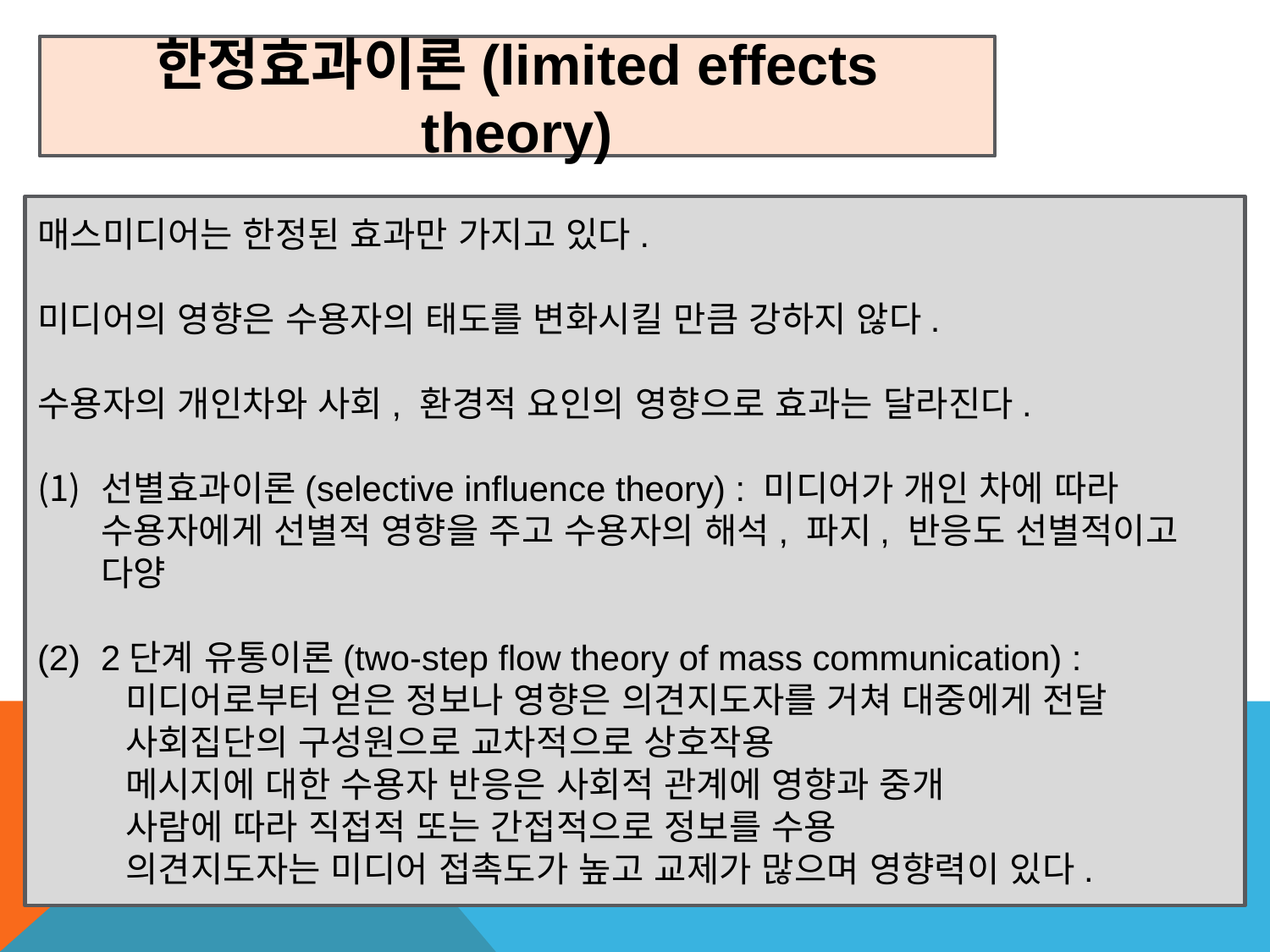

한정효과이론(limited effects theory)
매스미디어는 한정된 효과만 가지고 있다.

미디어의 영향은 수용자의 태도를 변화시킬 만큼 강하지 않다.

수용자의 개인차와 사회, 환경적 요인의 영향으로 효과는 달라진다.

선별효과이론(selective influence theory) : 미디어가 개인 차에 따라 수용자에게 선별적 영향을 주고 수용자의 해석, 파지, 반응도 선별적이고 다양

2단계 유통이론(two-step flow theory of mass communication) :
        미디어로부터 얻은 정보나 영향은 의견지도자를 거쳐 대중에게 전달
        사회집단의 구성원으로 교차적으로 상호작용
        메시지에 대한 수용자 반응은 사회적 관계에 영향과 중개
        사람에 따라 직접적 또는 간접적으로 정보를 수용
        의견지도자는 미디어 접촉도가 높고 교제가 많으며 영향력이 있다.